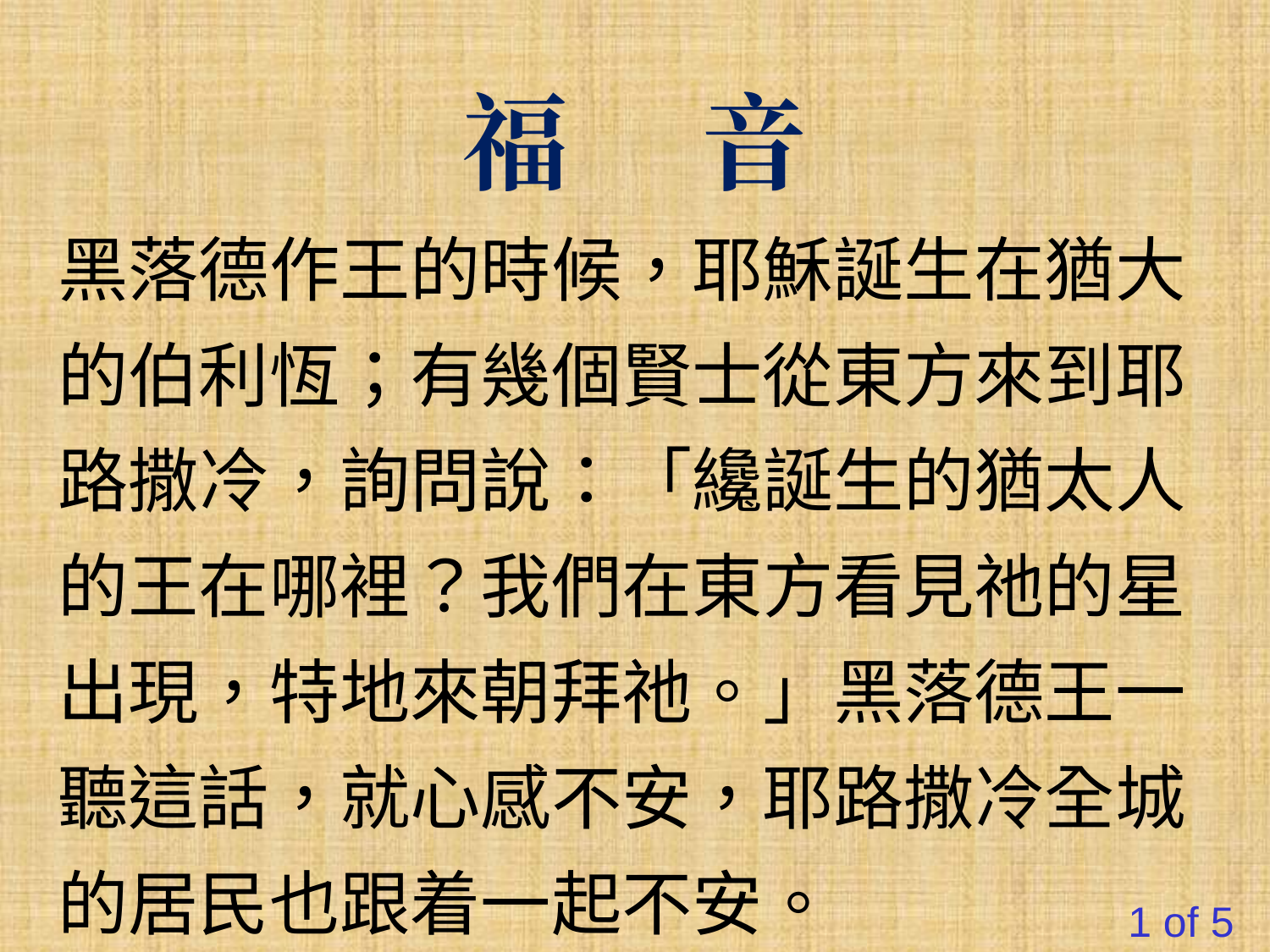

福     音
黑落德作王的時候，耶穌誕生在猶大的伯利恆；有幾個賢士從東方來到耶路撒冷，詢問說：「纔誕生的猶太人的王在哪裡？我們在東方看見祂的星出現，特地來朝拜祂。」黑落德王一聽這話，就心感不安，耶路撒冷全城的居民也跟着一起不安。
1 of 5